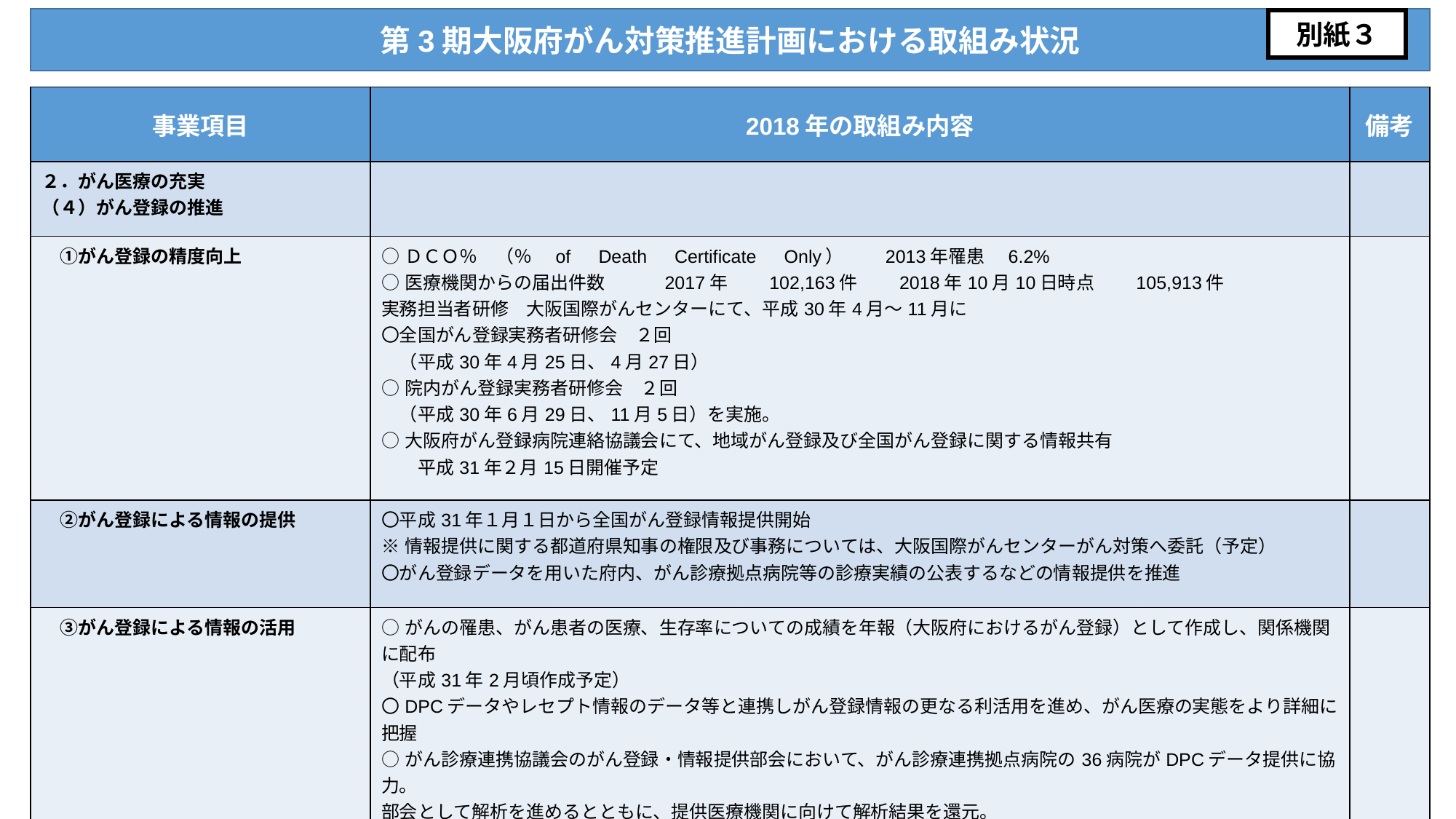

第3期大阪府がん対策推進計画における取組み状況
別紙３
| 事業項目 | 2018年の取組み内容 | 備考 |
| --- | --- | --- |
| ２．がん医療の充実 （４）がん登録の推進 |  |  |
| ①がん登録の精度向上 | ○ＤＣＯ％　（％　of　Death　Certificate　Only）　　2013年罹患　6.2% ○医療機関からの届出件数　　　2017年　　102,163件　　2018年10月10日時点　　105,913件 実務担当者研修　大阪国際がんセンターにて、平成30年4月～11月に 〇全国がん登録実務者研修会　２回 　（平成30年4月25日、4月27日） ○院内がん登録実務者研修会　２回 　（平成30年6月29日、11月5日）を実施。 ○大阪府がん登録病院連絡協議会にて、地域がん登録及び全国がん登録に関する情報共有 　　平成31年２月15日開催予定 |  |
| ②がん登録による情報の提供 | 〇平成31年１月１日から全国がん登録情報提供開始 ※情報提供に関する都道府県知事の権限及び事務については、大阪国際がんセンターがん対策へ委託（予定） 〇がん登録データを用いた府内、がん診療拠点病院等の診療実績の公表するなどの情報提供を推進 |  |
| ③がん登録による情報の活用 | ○がんの罹患、がん患者の医療、生存率についての成績を年報（大阪府におけるがん登録）として作成し、関係機関に配布 （平成31年2月頃作成予定） 〇DPCデータやレセプト情報のデータ等と連携しがん登録情報の更なる利活用を進め、がん医療の実態をより詳細に把握 ○がん診療連携協議会のがん登録・情報提供部会において、がん診療連携拠点病院の36病院がDPCデータ提供に協力。 部会として解析を進めるとともに、提供医療機関に向けて解析結果を還元。 |  |